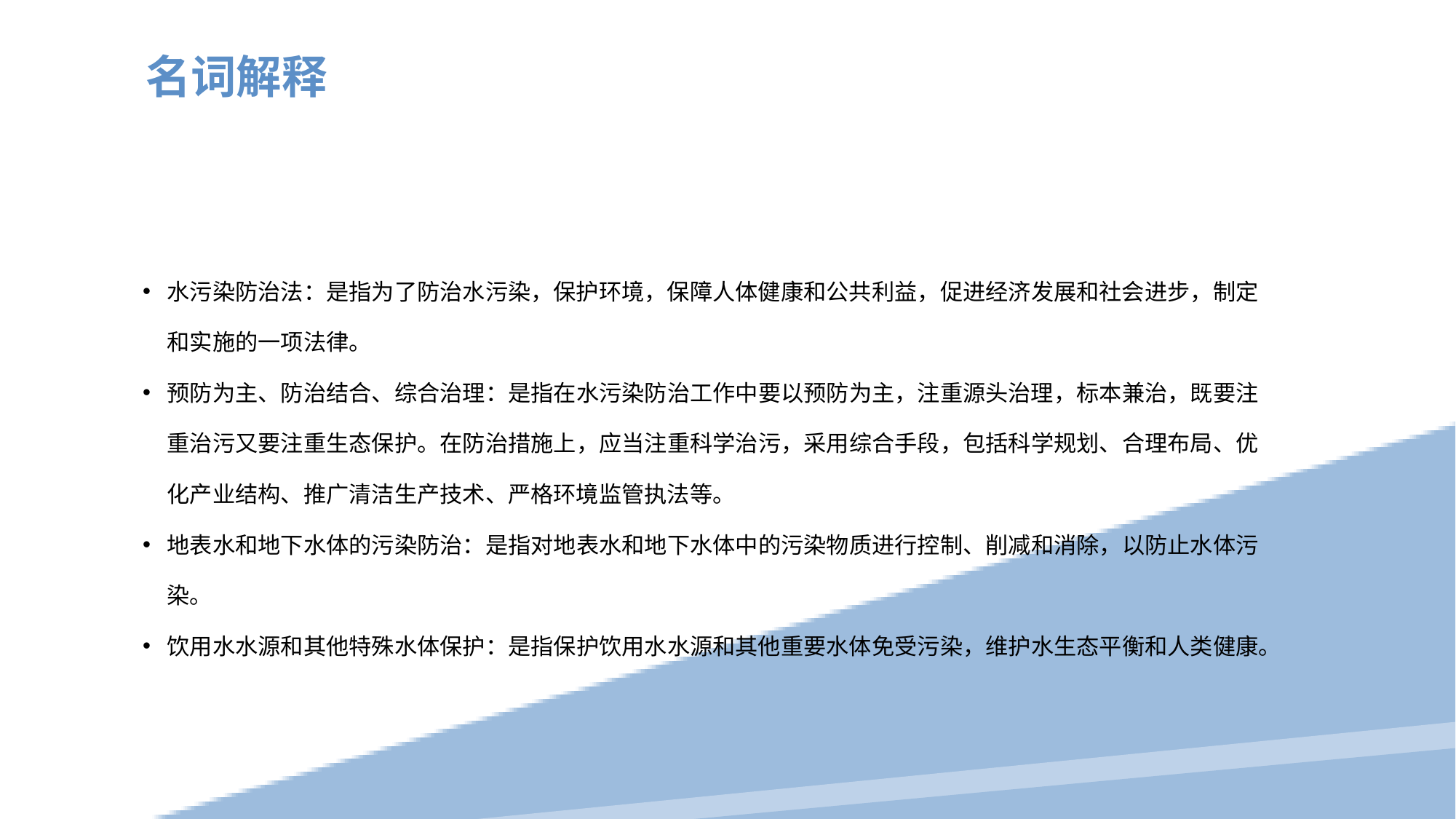

名词解释
水污染防治法：是指为了防治水污染，保护环境，保障人体健康和公共利益，促进经济发展和社会进步，制定和实施的一项法律。
预防为主、防治结合、综合治理：是指在水污染防治工作中要以预防为主，注重源头治理，标本兼治，既要注重治污又要注重生态保护。在防治措施上，应当注重科学治污，采用综合手段，包括科学规划、合理布局、优化产业结构、推广清洁生产技术、严格环境监管执法等。
地表水和地下水体的污染防治：是指对地表水和地下水体中的污染物质进行控制、削减和消除，以防止水体污染。
饮用水水源和其他特殊水体保护：是指保护饮用水水源和其他重要水体免受污染，维护水生态平衡和人类健康。